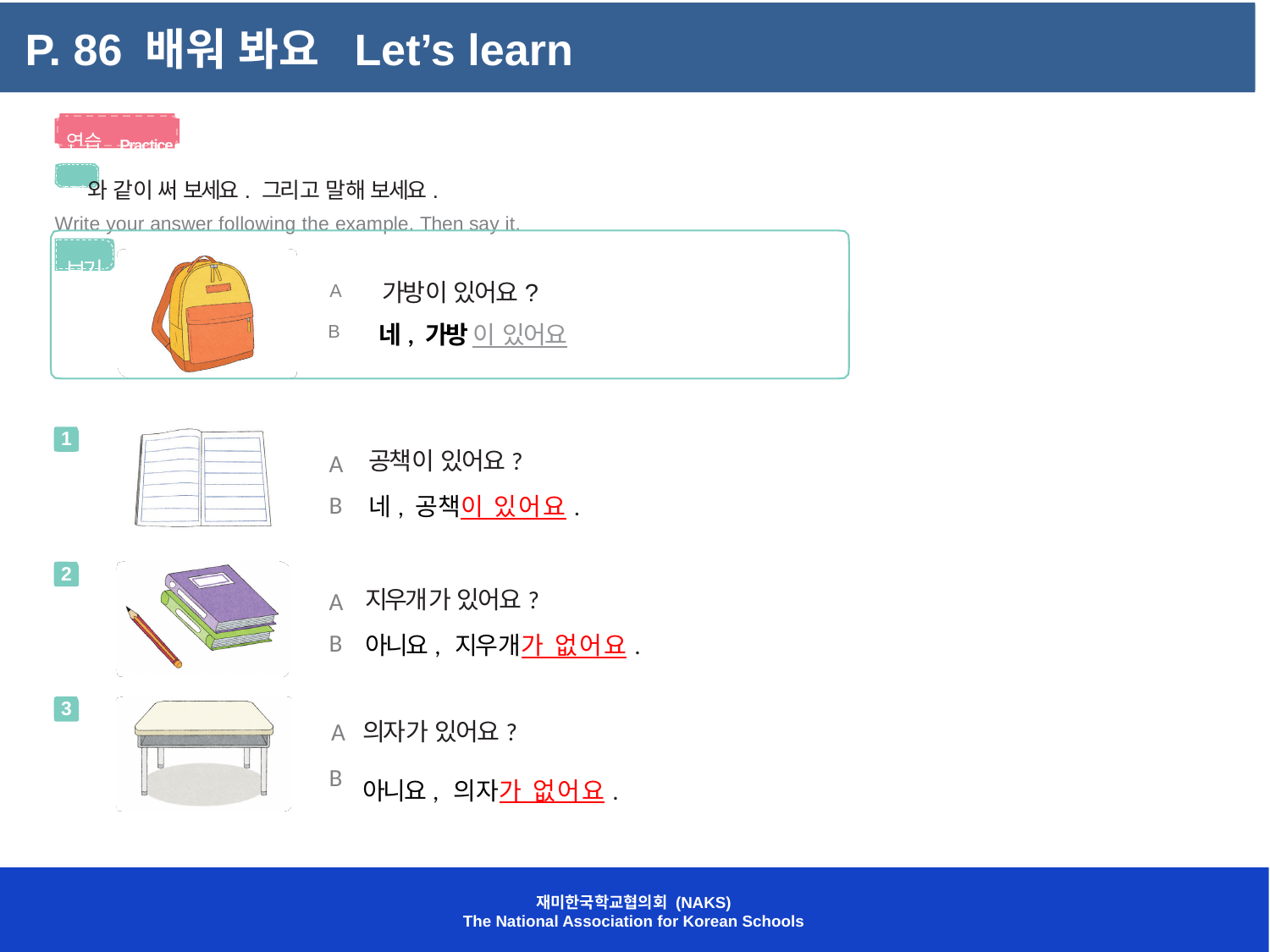

P. 86 배워 봐요  Let’s learn

연습 Practice

보기  와 같이 써 보세요. 그리고 말해 보세요.
Write your answer following the example. Then say it.

보기

A

  가방이 있어요?

네,  가방 이 있어요
B
1

공책이 있어요?

네, 공책이 있어요.
A
B
2

지우개가 있어요?

아니요,  지우개가 없어요.
A
B
3

A
의자가 있어요?
아니요,  의자가 없어요.
B
재미한국학교협의회 (NAKS)
The National Association for Korean Schools